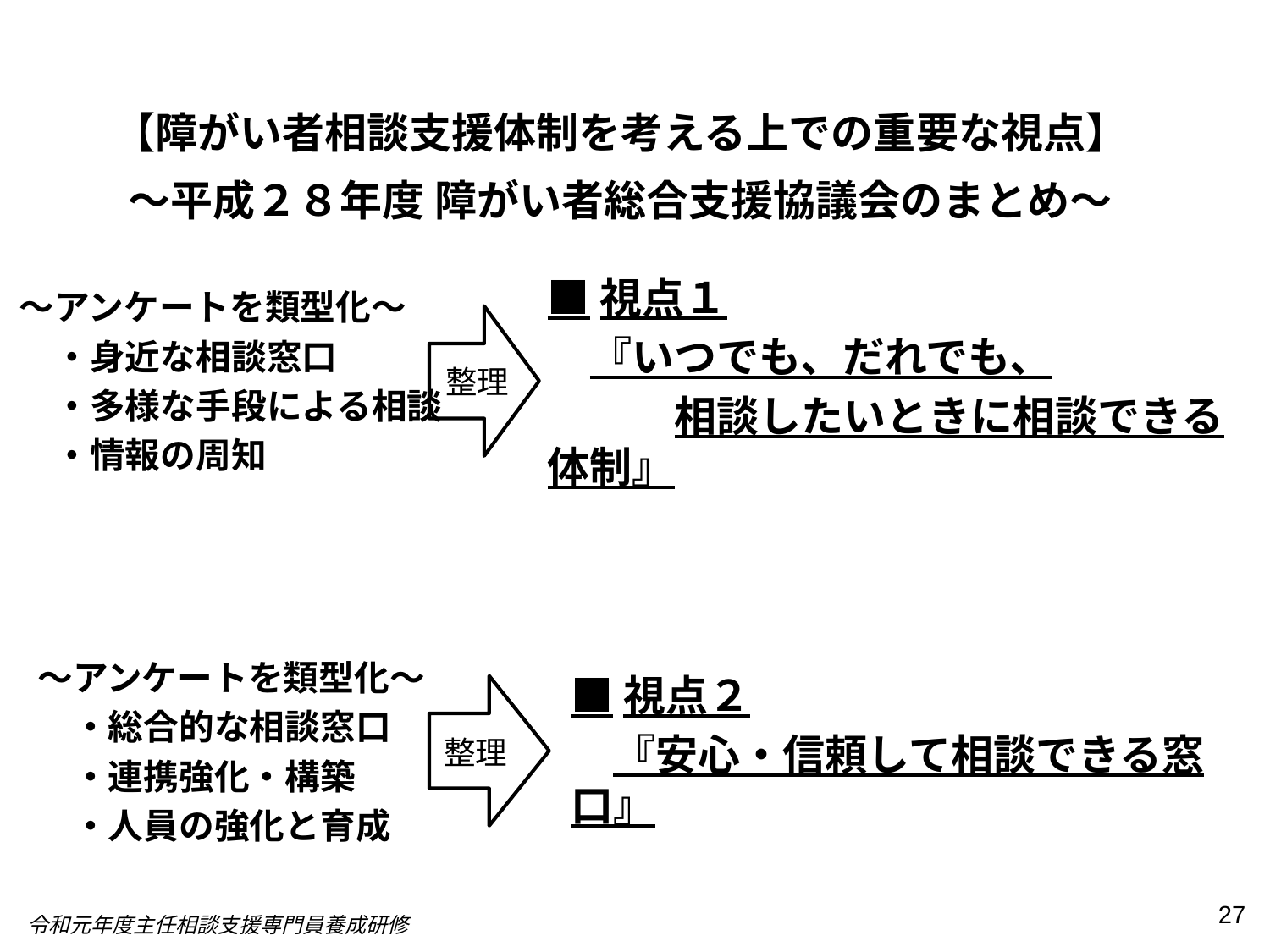

# 【障がい者相談支援体制を考える上での重要な視点】 ～平成２８年度 障がい者総合支援協議会のまとめ～
～アンケートを類型化～
　・身近な相談窓口
　・多様な手段による相談
　・情報の周知
■視点１
　『いつでも、だれでも、
　　　相談したいときに相談できる体制』

整理
■視点２
　『安心・信頼して相談できる窓口』
～アンケートを類型化～
　・総合的な相談窓口
　・連携強化・構築
　・人員の強化と育成

整理
27
令和元年度主任相談支援専門員養成研修